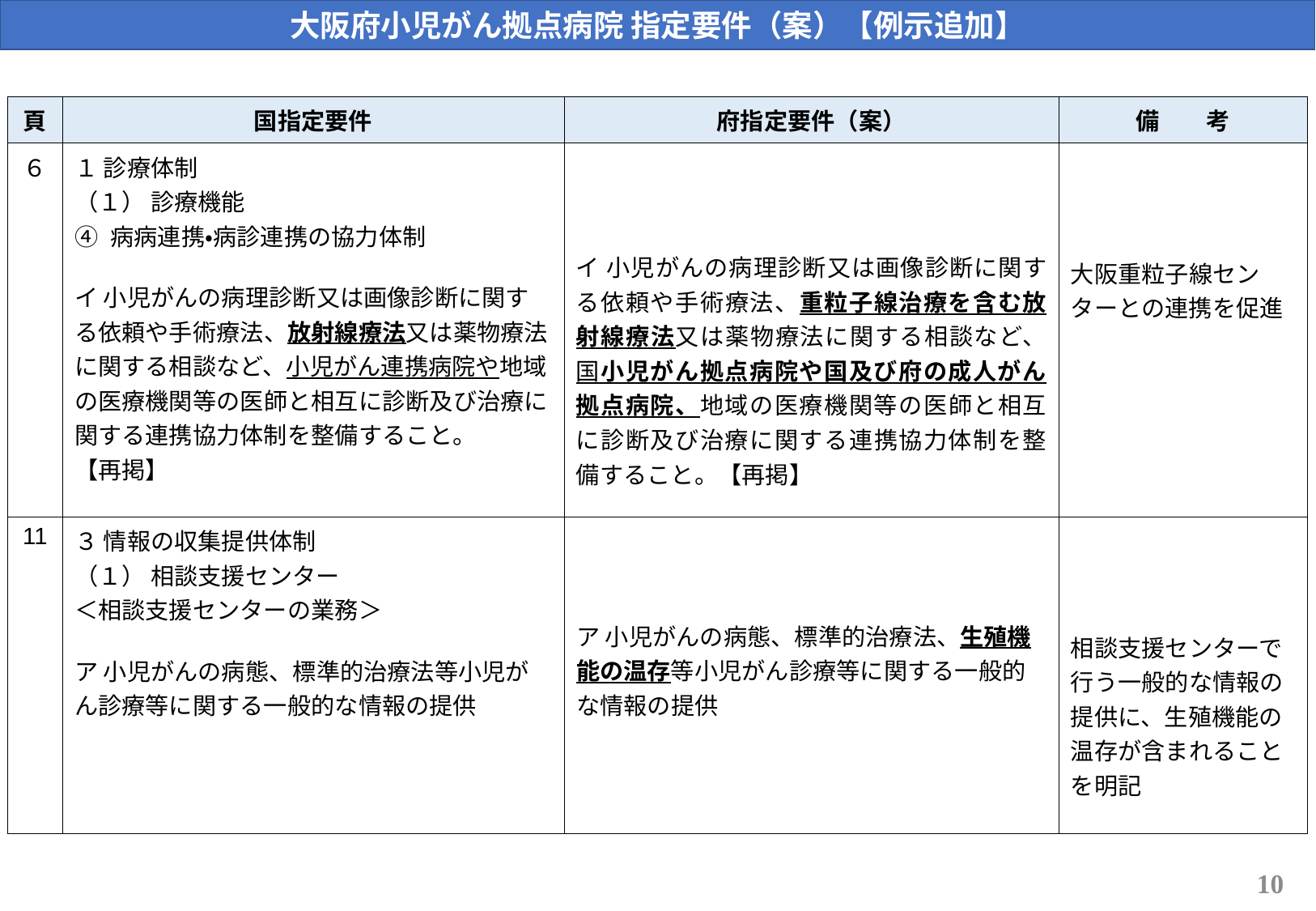

大阪府小児がん拠点病院 指定要件（案）【例示追加】
| 頁 | 国指定要件 | 府指定要件（案） | 備　　考 |
| --- | --- | --- | --- |
| ６ | １ 診療体制 （１） 診療機能 ④ 病病連携・病診連携の協力体制 イ 小児がんの病理診断又は画像診断に関する依頼や手術療法、放射線療法又は薬物療法に関する相談など、小児がん連携病院や地域の医療機関等の医師と相互に診断及び治療に関する連携協力体制を整備すること。 【再掲】 | イ 小児がんの病理診断又は画像診断に関する依頼や手術療法、重粒子線治療を含む放射線療法又は薬物療法に関する相談など、国小児がん拠点病院や国及び府の成人がん拠点病院、地域の医療機関等の医師と相互に診断及び治療に関する連携協力体制を整備すること。【再掲】 | 大阪重粒子線センターとの連携を促進 |
| 11 | ３ 情報の収集提供体制 （１） 相談支援センター ＜相談支援センターの業務＞ ア 小児がんの病態、標準的治療法等小児がん診療等に関する一般的な情報の提供 | ア 小児がんの病態、標準的治療法、生殖機能の温存等小児がん診療等に関する一般的な情報の提供 | 相談支援センターで行う一般的な情報の提供に、生殖機能の温存が含まれることを明記 |
10